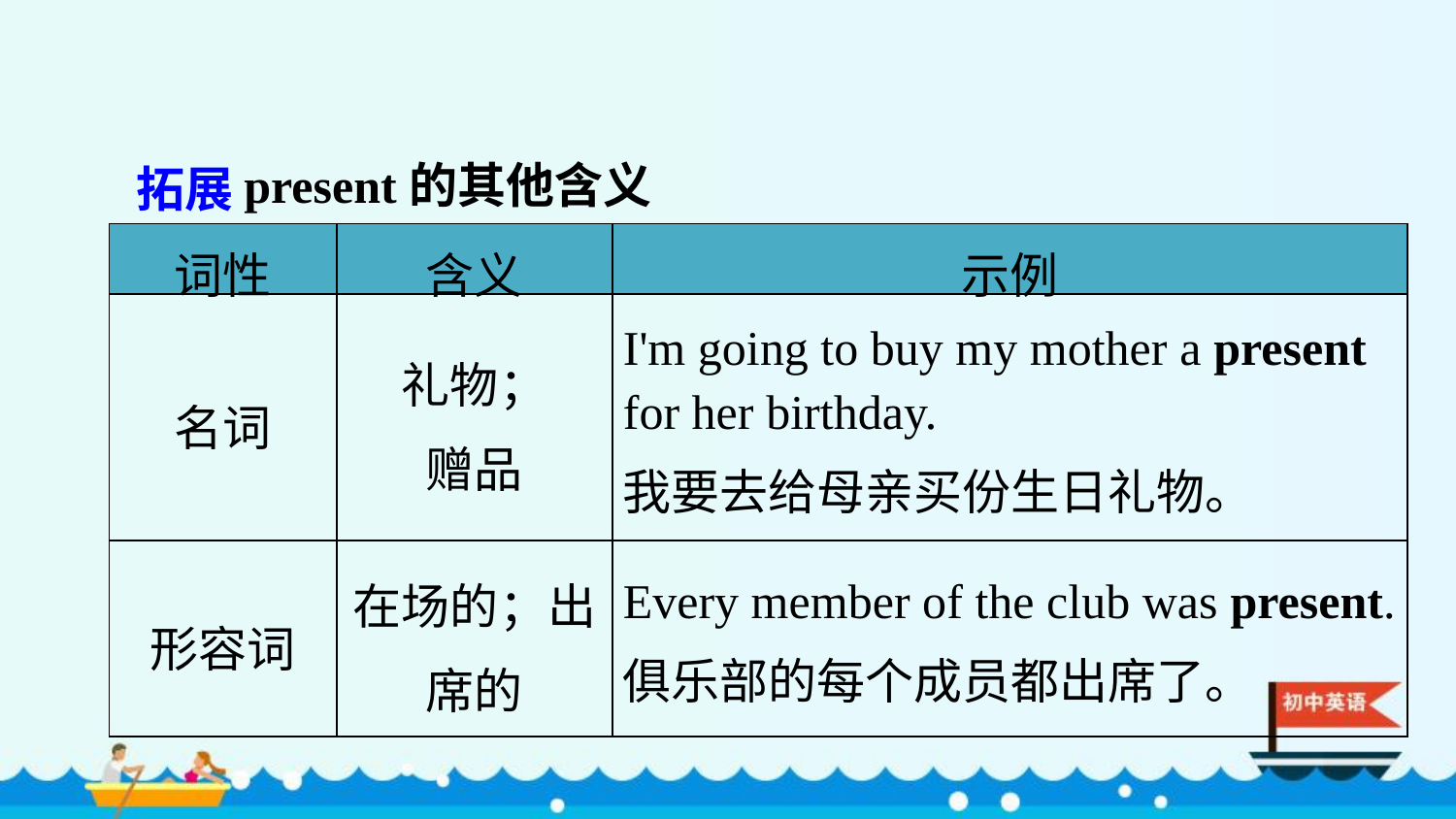

present的其他含义
拓展
| 词性 | 含义 | 示例 |
| --- | --- | --- |
| 名词 | 礼物； 赠品 | I'm going to buy my mother a present for her birthday. 我要去给母亲买份生日礼物。 |
| 形容词 | 在场的；出席的 | Every member of the club was present. 俱乐部的每个成员都出席了。 |